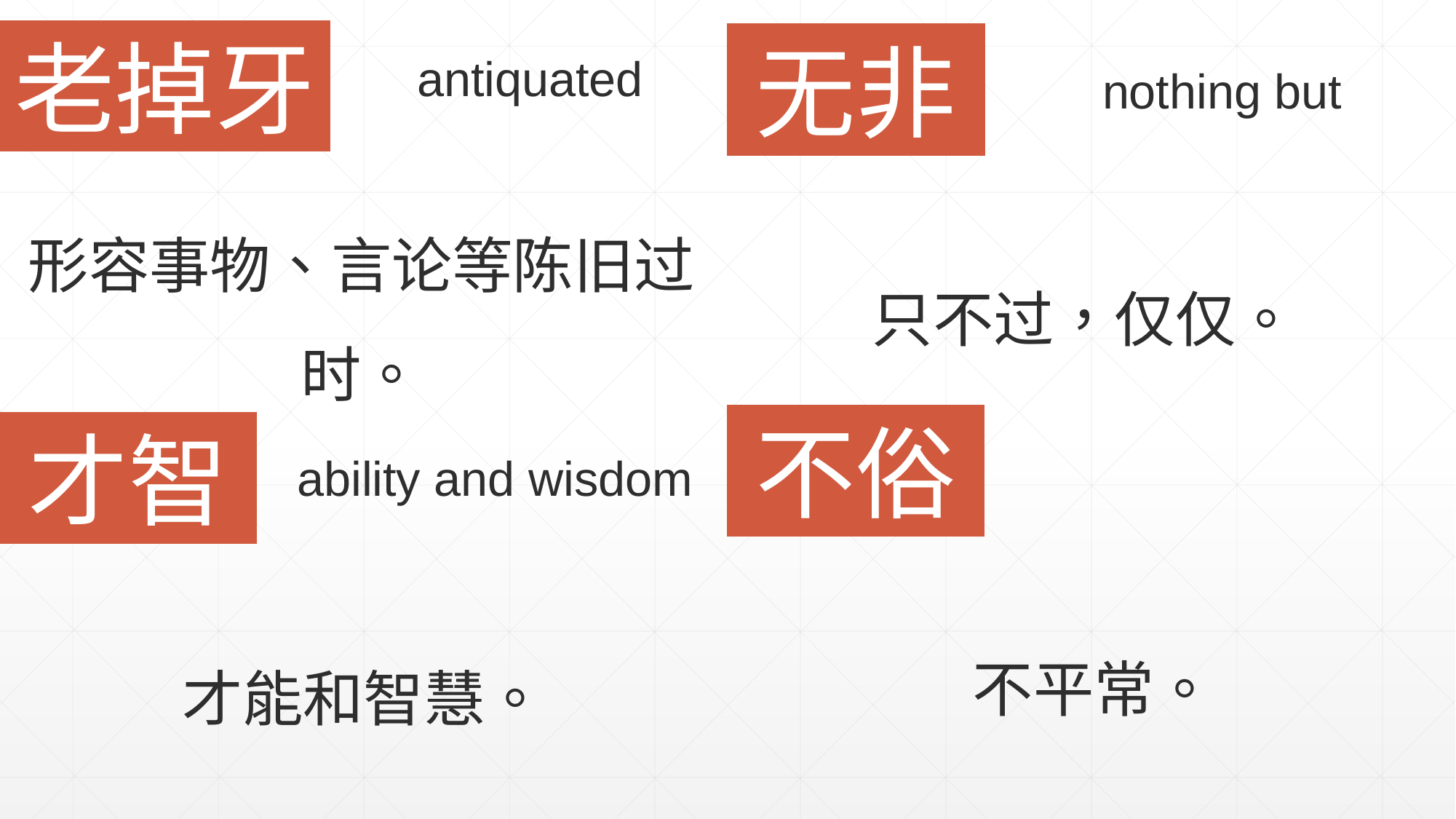

老掉牙
无非
antiquated
nothing but
形容事物、言论等陈旧过时。
只不过，仅仅。
不俗
才智
ability and wisdom
不平常。
才能和智慧。